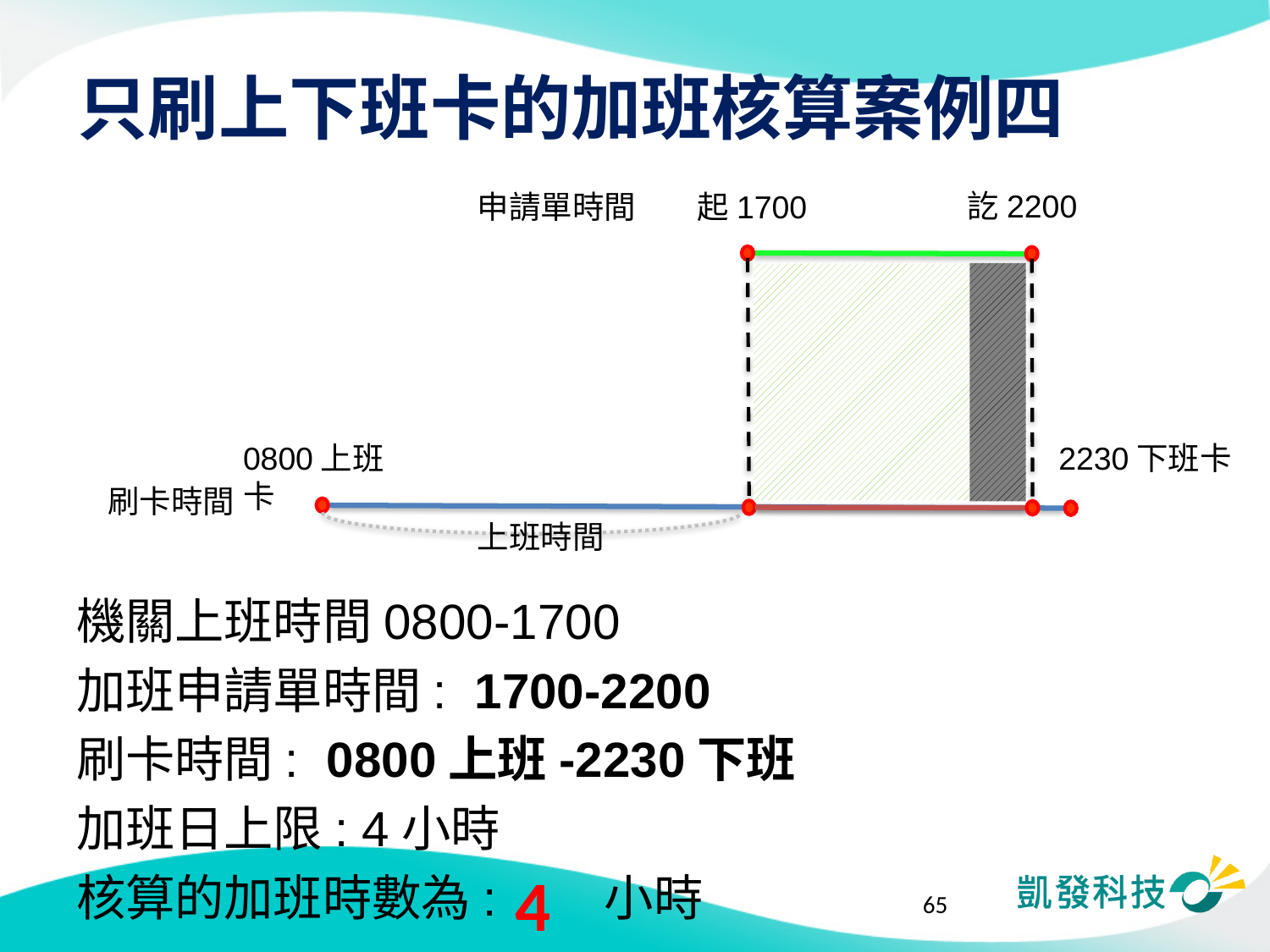

# 只刷上下班卡的加班核算案例四
訖2200
起1700

申請單時間

0800上班卡
2230下班卡

刷卡時間

上班時間
機關上班時間0800-1700
加班申請單時間:  1700-2200
刷卡時間:  0800上班-2230下班
加班日上限: 4小時
核算的加班時數為:       小時
4
65